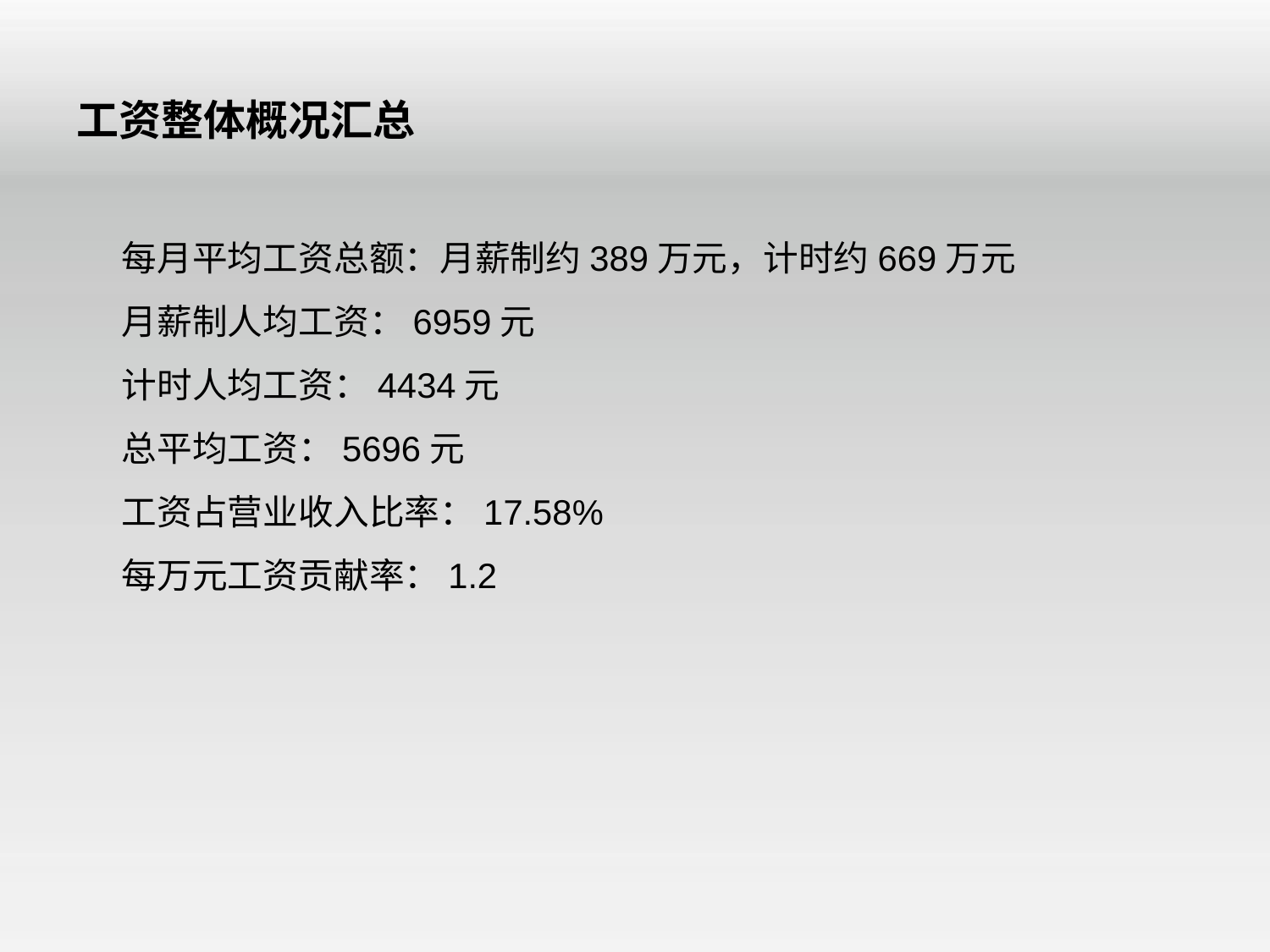

# 工资整体概况汇总
每月平均工资总额：月薪制约389万元，计时约669万元
月薪制人均工资：6959元
计时人均工资：4434元
总平均工资：5696元
工资占营业收入比率：17.58%
每万元工资贡献率：1.2